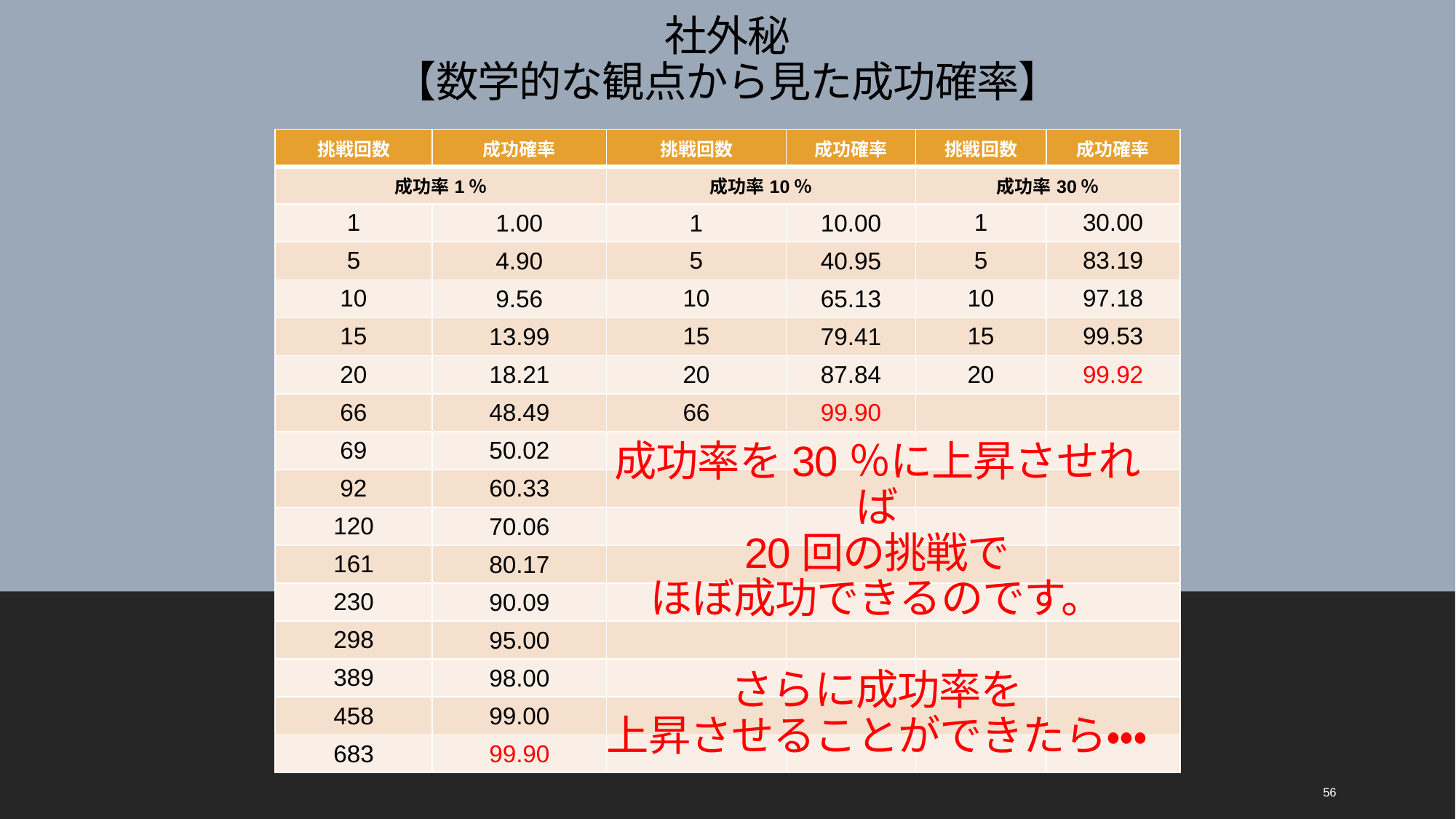

# 社外秘 【数学的な観点から見た成功確率】
| 挑戦回数 | 成功確率 | 挑戦回数 | 成功確率 | 挑戦回数 | 成功確率 |
| --- | --- | --- | --- | --- | --- |
| 成功率1％ |  | 成功率10％ |  | 成功率30％ |  |
| 1 | 1.00 | 1 | 10.00 | 1 | 30.00 |
| 5 | 4.90 | 5 | 40.95 | 5 | 83.19 |
| 10 | 9.56 | 10 | 65.13 | 10 | 97.18 |
| 15 | 13.99 | 15 | 79.41 | 15 | 99.53 |
| 20 | 18.21 | 20 | 87.84 | 20 | 99.92 |
| 66 | 48.49 | 66 | 99.90 |  |  |
| 69 | 50.02 |  |  |  |  |
| 92 | 60.33 |  |  |  |  |
| 120 | 70.06 |  |  |  |  |
| 161 | 80.17 |  |  |  |  |
| 230 | 90.09 |  |  |  |  |
| 298 | 95.00 |  |  |  |  |
| 389 | 98.00 |  |  |  |  |
| 458 | 99.00 |  |  |  |  |
| 683 | 99.90 |  |  |  |  |
成功率を30％に上昇させれば
20回の挑戦で
ほぼ成功できるのです。

さらに成功率を
上昇させることができたら・・・

56